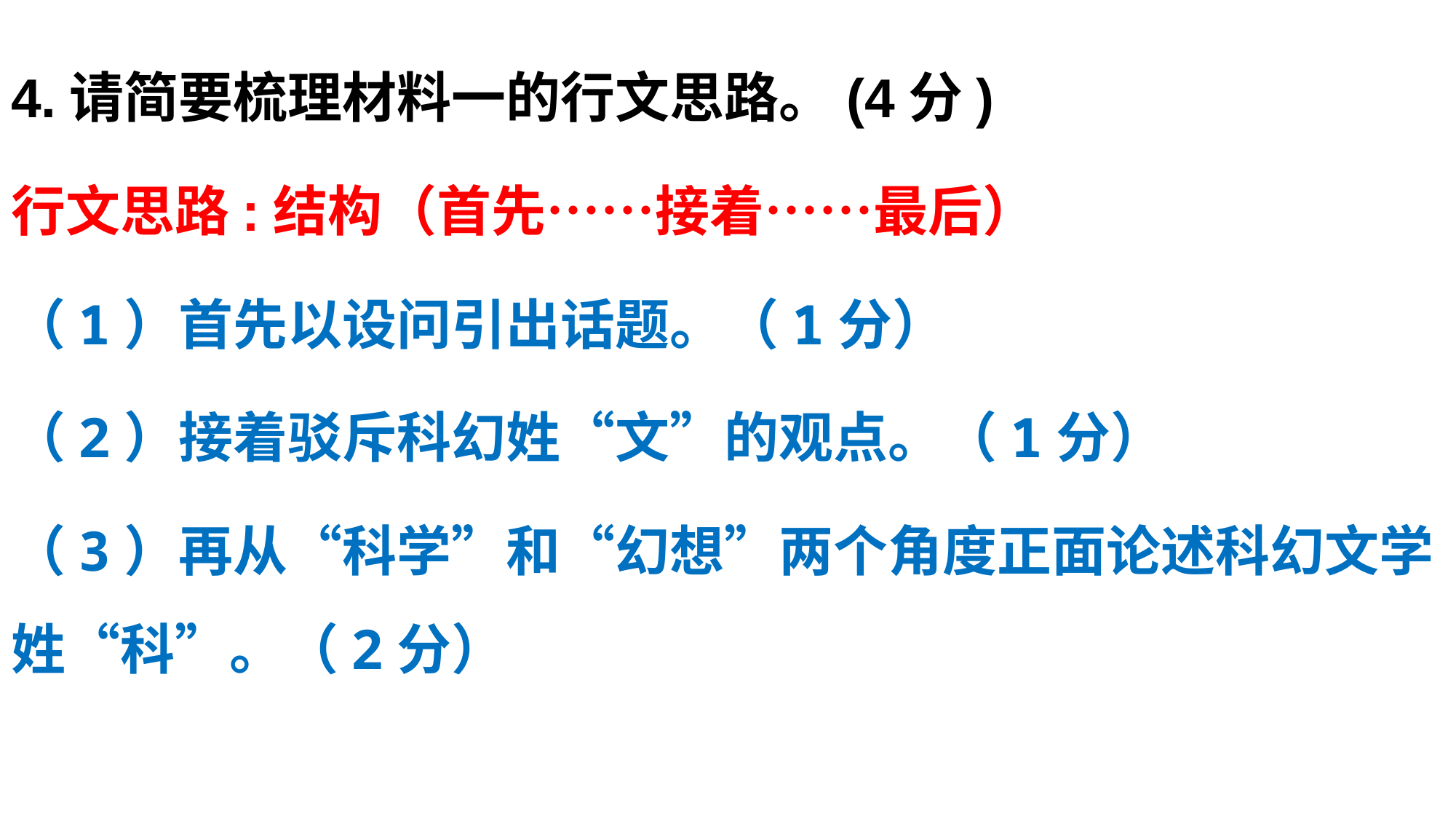

4.请简要梳理材料一的行文思路。(4分)
行文思路:结构（首先……接着……最后）
（1）首先以设问引出话题。（1分）
（2）接着驳斥科幻姓“文”的观点。（1分）
（3）再从“科学”和“幻想”两个角度正面论述科幻文学姓“科”。（2分）